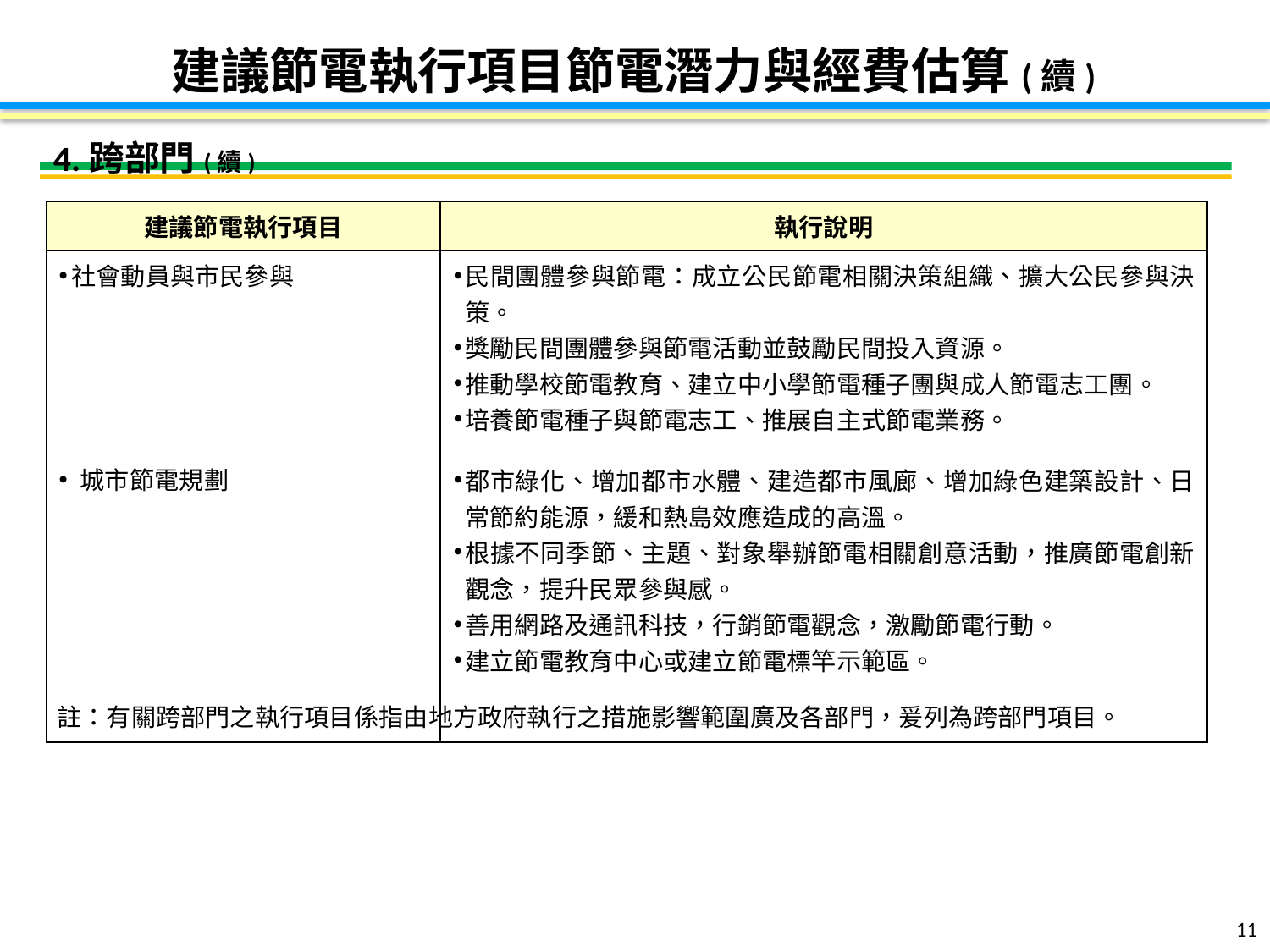

建議節電執行項目節電潛力與經費估算(續)
4.跨部門(續)
| 建議節電執行項目 | 執行說明 |
| --- | --- |
| 社會動員與市民參與 城市節電規劃 | 民間團體參與節電：成立公民節電相關決策組織、擴大公民參與決策。 獎勵民間團體參與節電活動並鼓勵民間投入資源。 推動學校節電教育、建立中小學節電種子團與成人節電志工團。 培養節電種子與節電志工、推展自主式節電業務。 都市綠化、增加都市水體、建造都市風廊、增加綠色建築設計、日常節約能源，緩和熱島效應造成的高溫。 根據不同季節、主題、對象舉辦節電相關創意活動，推廣節電創新觀念，提升民眾參與感。 善用網路及通訊科技，行銷節電觀念，激勵節電行動。 建立節電教育中心或建立節電標竿示範區。 |
註：有關跨部門之執行項目係指由地方政府執行之措施影響範圍廣及各部門，爰列為跨部門項目。
11